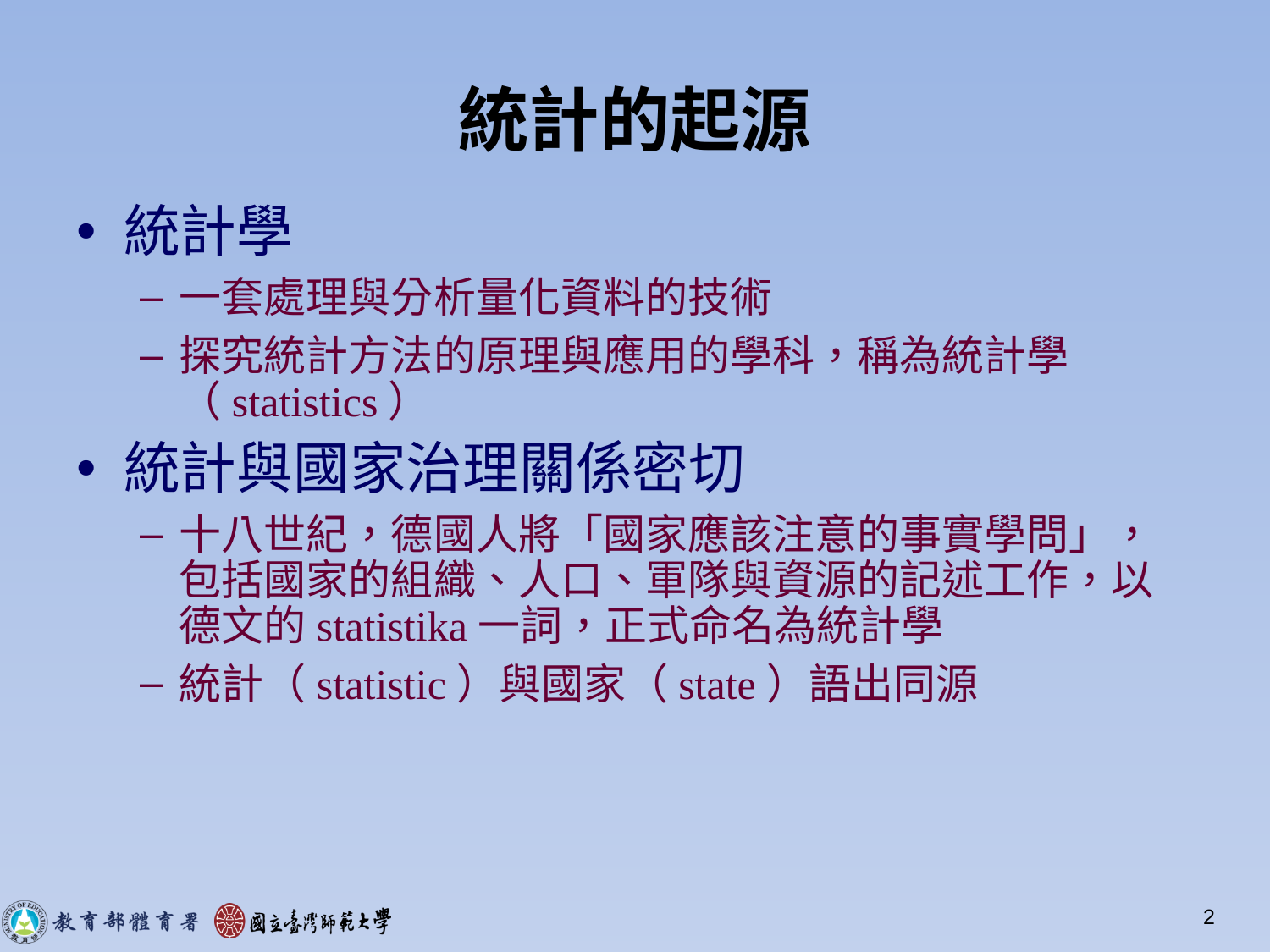

# 統計的起源
統計學
一套處理與分析量化資料的技術
探究統計方法的原理與應用的學科，稱為統計學（statistics）
統計與國家治理關係密切
十八世紀，德國人將「國家應該注意的事實學問」，包括國家的組織、人口、軍隊與資源的記述工作，以德文的statistika一詞，正式命名為統計學
統計（statistic）與國家（state）語出同源

2